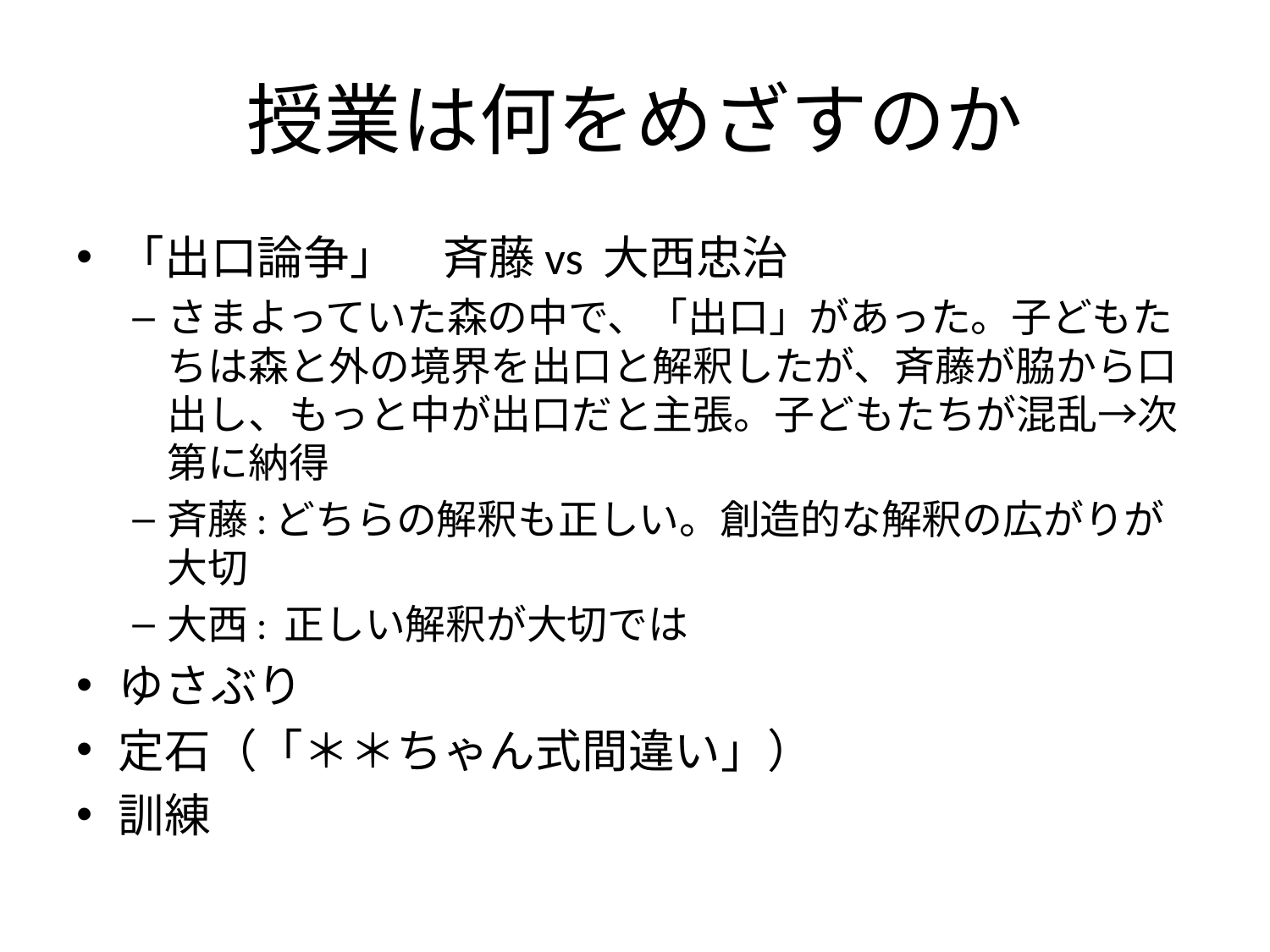

# 授業は何をめざすのか
「出口論争」　斉藤vs 大西忠治
さまよっていた森の中で、「出口」があった。子どもたちは森と外の境界を出口と解釈したが、斉藤が脇から口出し、もっと中が出口だと主張。子どもたちが混乱→次第に納得
斉藤:どちらの解釈も正しい。創造的な解釈の広がりが大切
大西: 正しい解釈が大切では
ゆさぶり
定石（「＊＊ちゃん式間違い」）
訓練